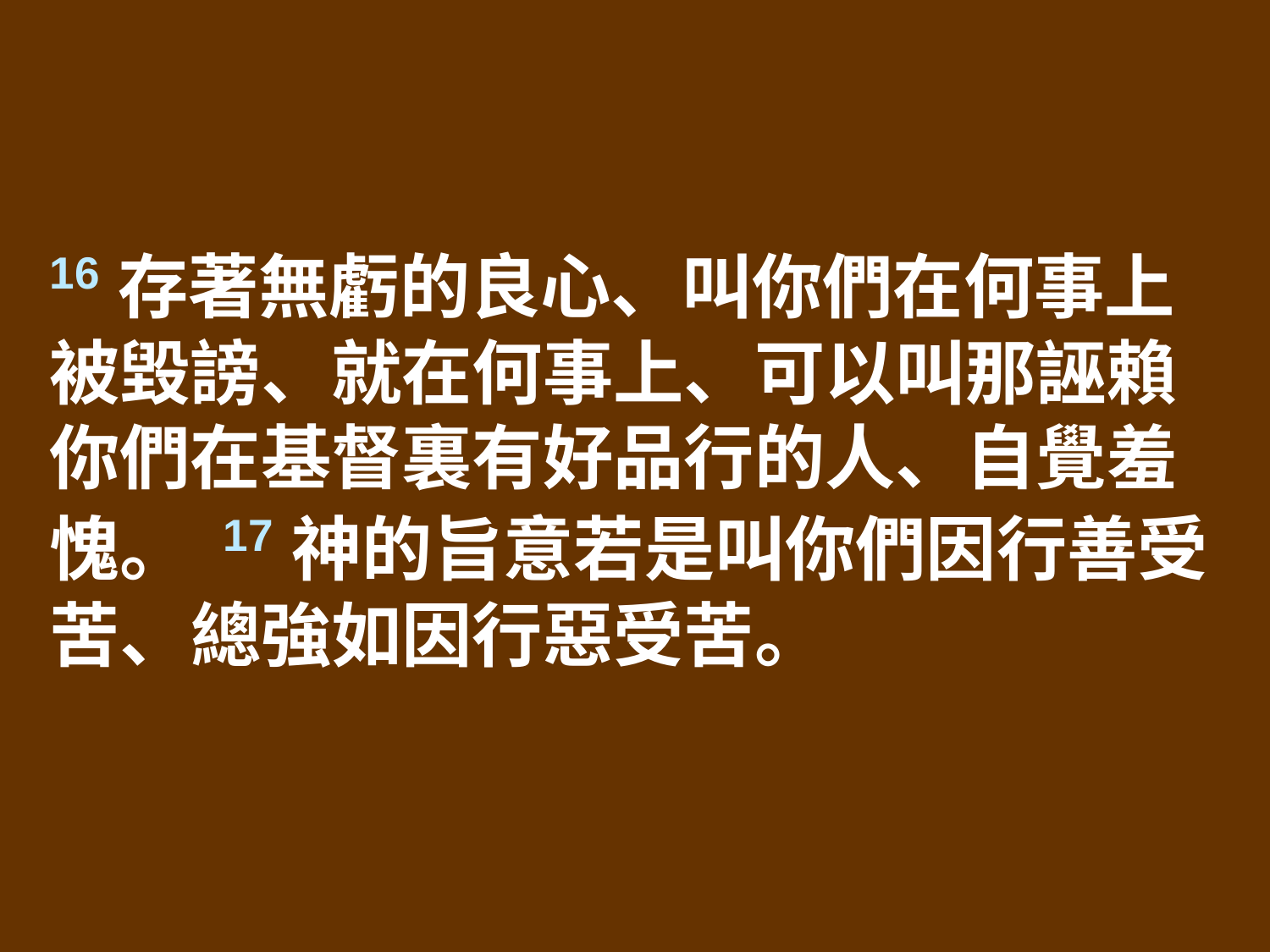

16存著無虧的良心、叫你們在何事上被毀謗、就在何事上、可以叫那誣賴你們在基督裏有好品行的人、自覺羞愧。 17神的旨意若是叫你們因行善受苦、總強如因行惡受苦。